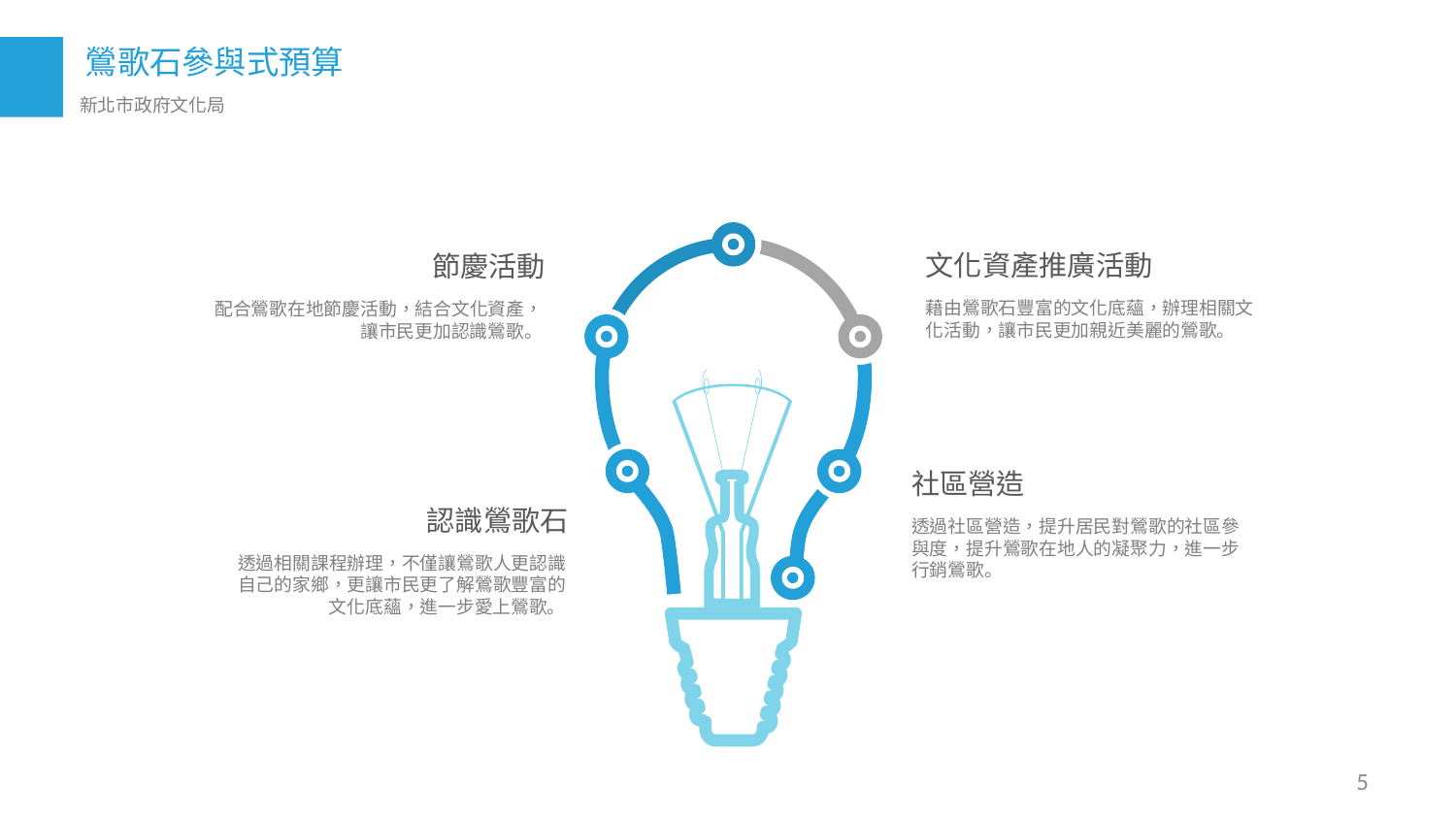

文化資產推廣活動
節慶活動
藉由鶯歌石豐富的文化底蘊，辦理相關文化活動，讓市民更加親近美麗的鶯歌。
配合鶯歌在地節慶活動，結合文化資產，讓市民更加認識鶯歌。

社區營造

認識鶯歌石
透過社區營造，提升居民對鶯歌的社區參與度，提升鶯歌在地人的凝聚力，進一步行銷鶯歌。
透過相關課程辦理，不僅讓鶯歌人更認識自己的家鄉，更讓市民更了解鶯歌豐富的文化底蘊，進一步愛上鶯歌。
5